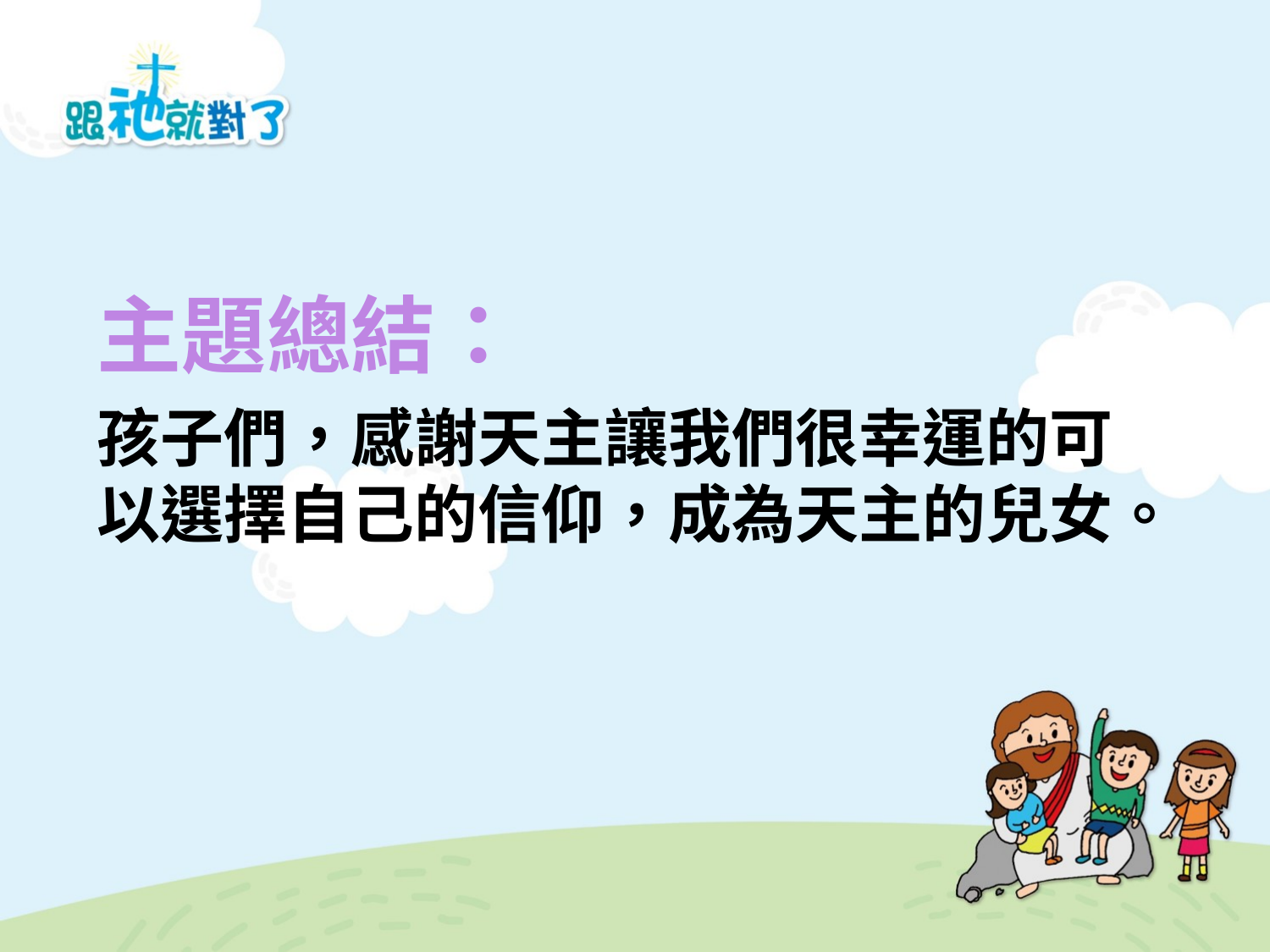

主題總結：
孩子們，感謝天主讓我們很幸運的可以選擇自己的信仰，成為天主的兒女。